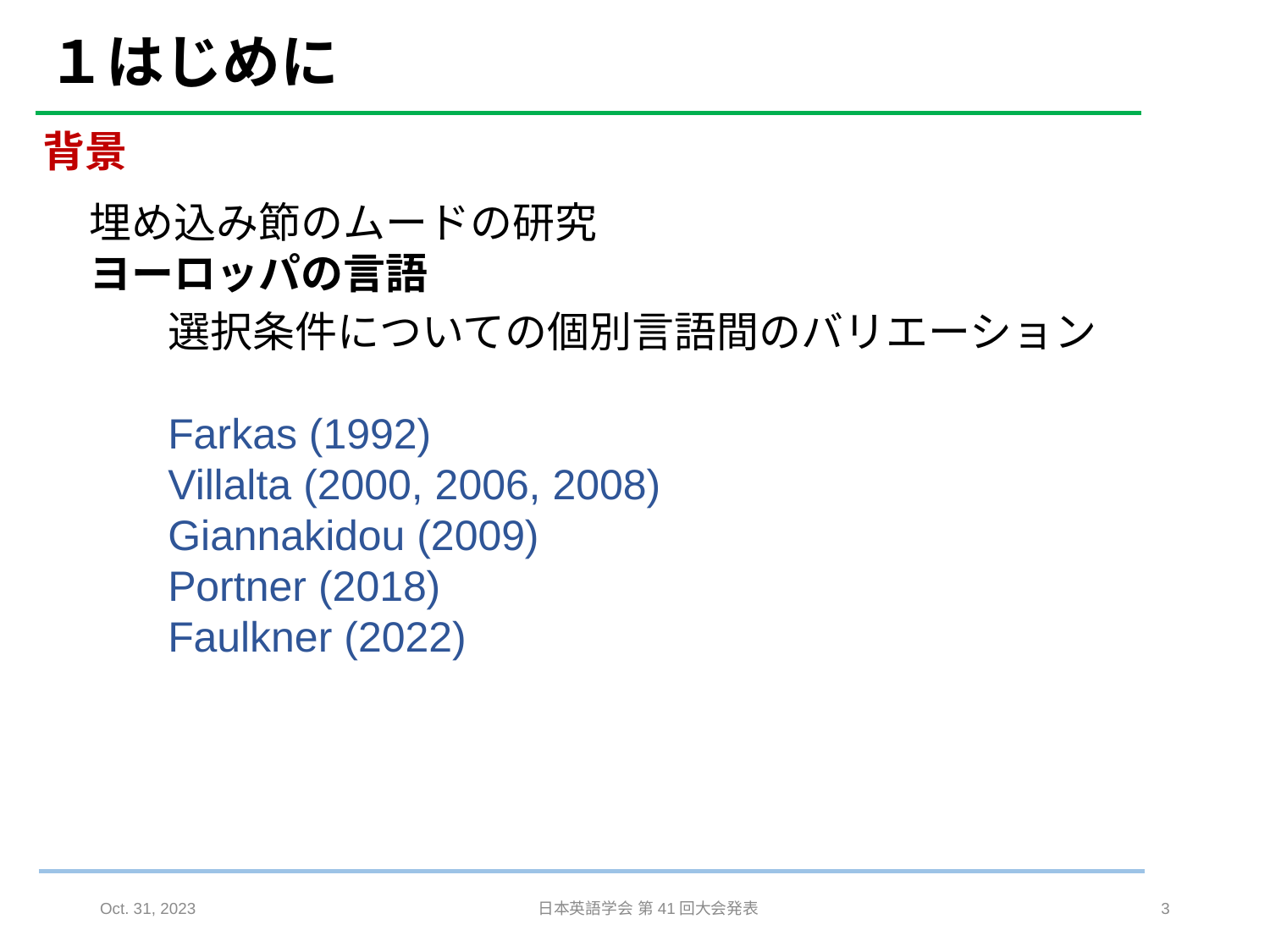

# １はじめに
背景
埋め込み節のムードの研究
ヨーロッパの言語
選択条件についての個別言語間のバリエーション

Farkas (1992)
Villalta (2000, 2006, 2008)
Giannakidou (2009)
Portner (2018)
Faulkner (2022)

Oct. 31, 2023
日本英語学会 第41回大会発表
3